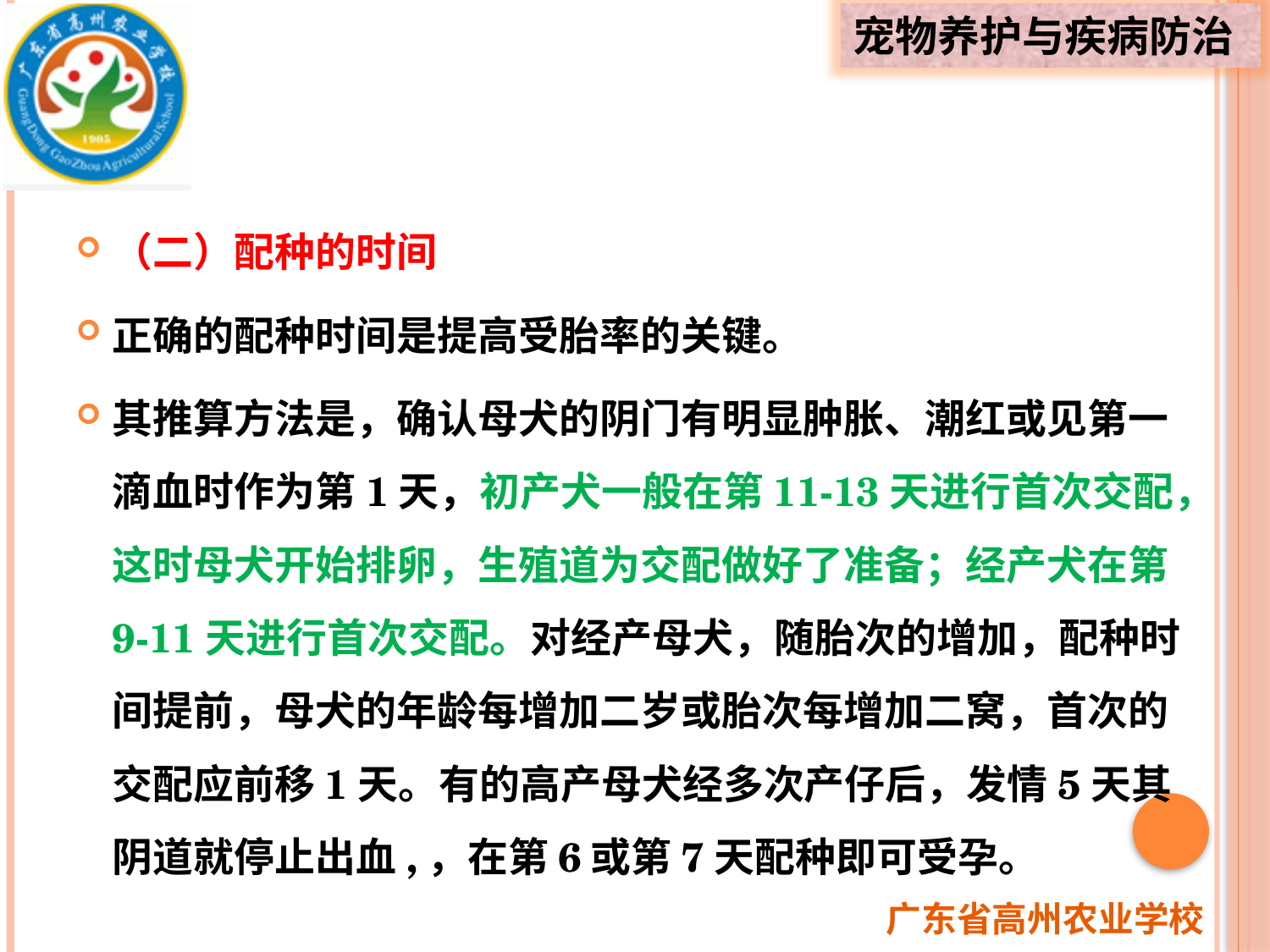

（二）配种的时间
正确的配种时间是提高受胎率的关键。
其推算方法是，确认母犬的阴门有明显肿胀、潮红或见第一滴血时作为第1天，初产犬一般在第11-13天进行首次交配，这时母犬开始排卵，生殖道为交配做好了准备；经产犬在第9-11天进行首次交配。对经产母犬，随胎次的增加，配种时间提前，母犬的年龄每增加二岁或胎次每增加二窝，首次的交配应前移1天。有的高产母犬经多次产仔后，发情5天其阴道就停止出血,，在第6或第7天配种即可受孕。